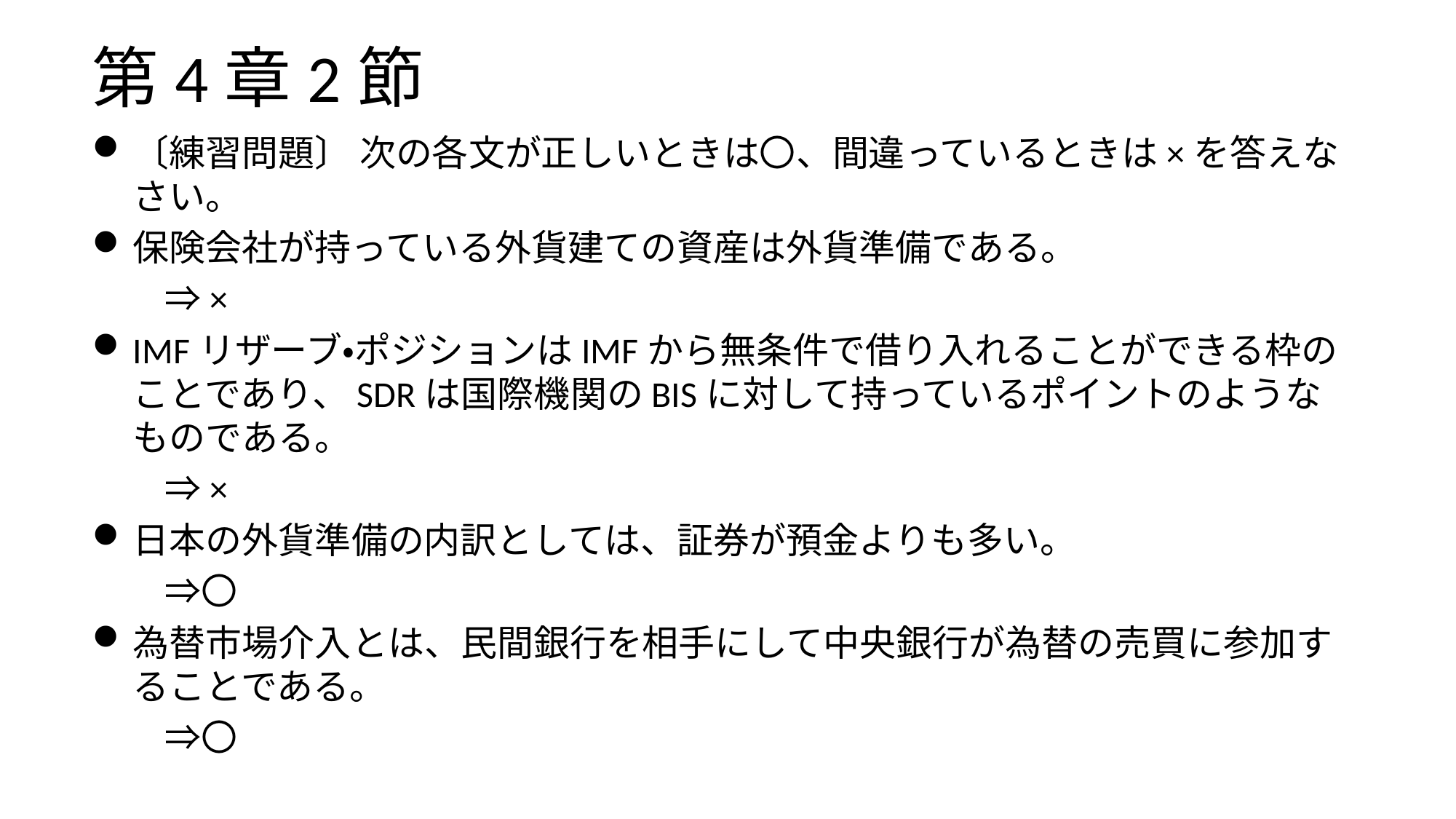

# 第4章2節
〔練習問題〕 次の各文が正しいときは〇、間違っているときは×を答えなさい。
保険会社が持っている外貨建ての資産は外貨準備である。
　　⇒×
IMFリザーブ・ポジションはIMFから無条件で借り入れることができる枠のことであり、SDRは国際機関のBISに対して持っているポイントのようなものである。
　　⇒×
日本の外貨準備の内訳としては、証券が預金よりも多い。
　　⇒〇
為替市場介入とは、民間銀行を相手にして中央銀行が為替の売買に参加することである。
　　⇒〇